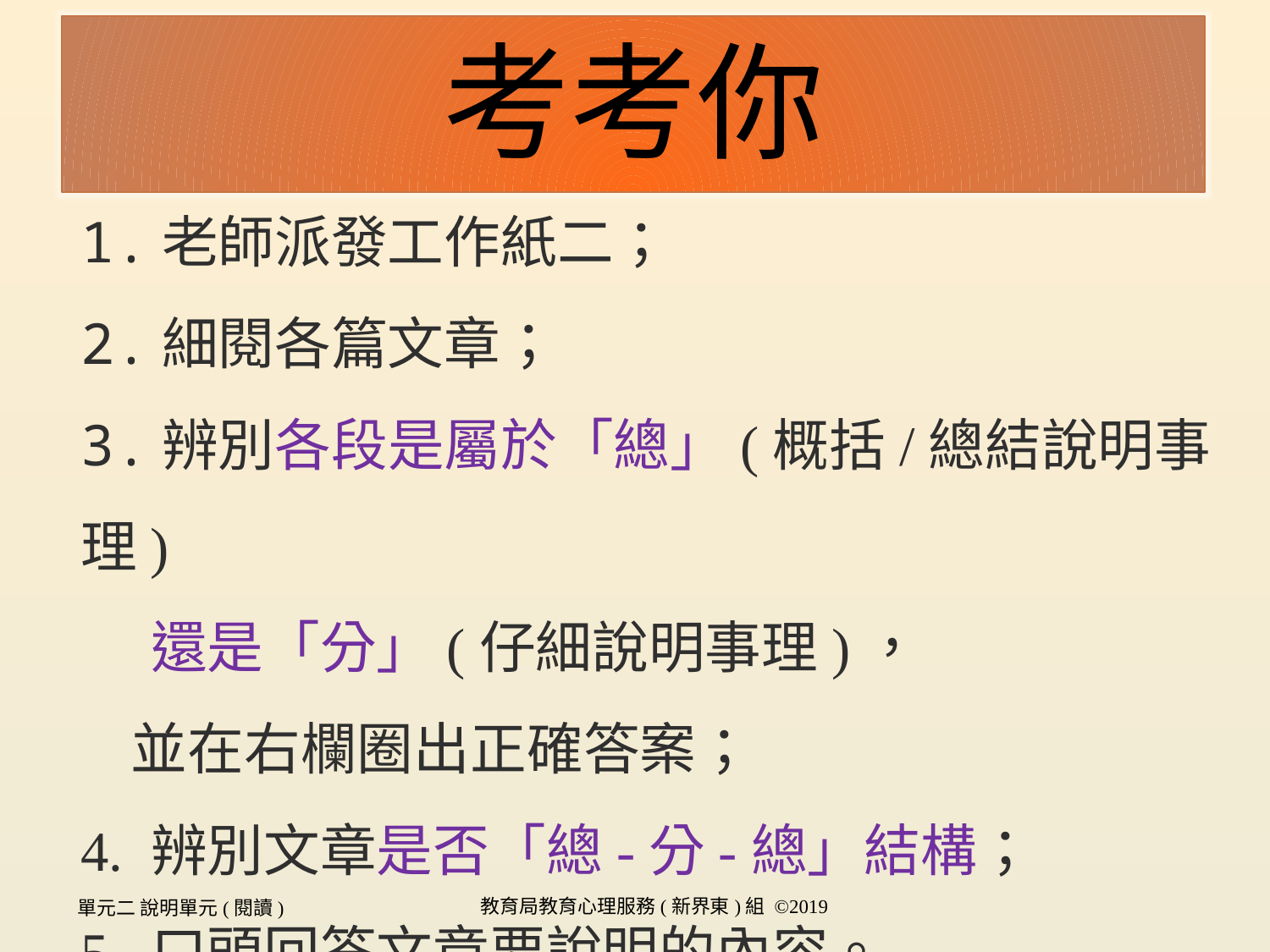

考考你
# 1.老師派發工作紙二； 2.細閱各篇文章； 3.辨別各段是屬於「總」(概括/總結說明事理) 還是「分」(仔細說明事理)， 並在右欄圈出正確答案； 4. 辨別文章是否「總-分-總」結構； 5. 口頭回答文章要說明的內容。
單元二 說明單元(閱讀)
教育局教育心理服務(新界東)組 ©2019
13